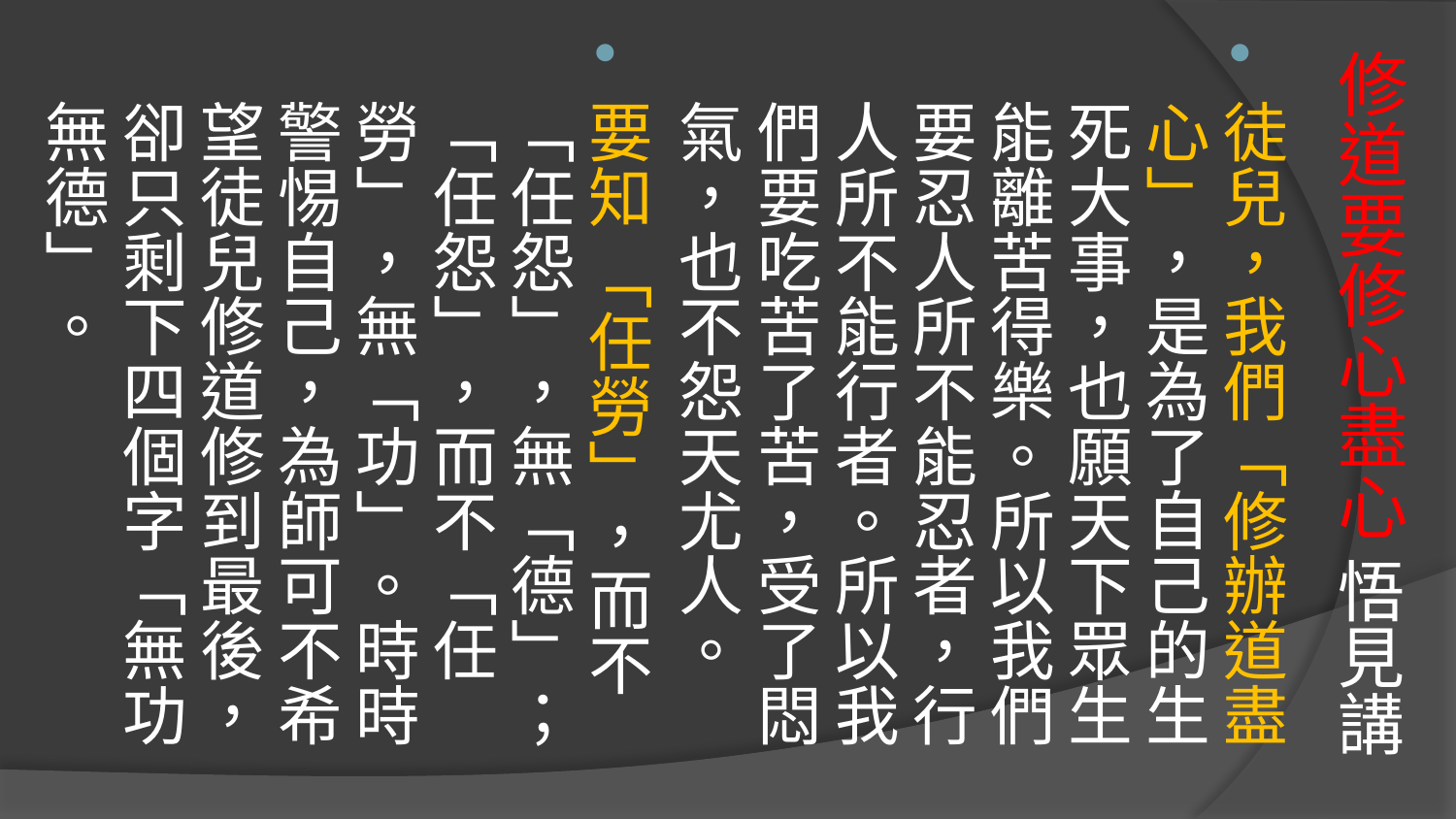

# 修道要修心盡心 悟見講
徒兒，我們「修辦道盡心」，是為了自己的生死大事，也願天下眾生能離苦得樂。所以我們要忍人所不能忍者，行人所不能行者。所以我們要吃苦了苦，受了悶氣，也不怨天尤人。
要知 「任勞」，而不「任怨」，無「德」；「任怨」，而不「任勞」，無「功」。時時警惕自己，為師可不希望徒兒修道修到最後，卻只剩下四個字「無功無德」。